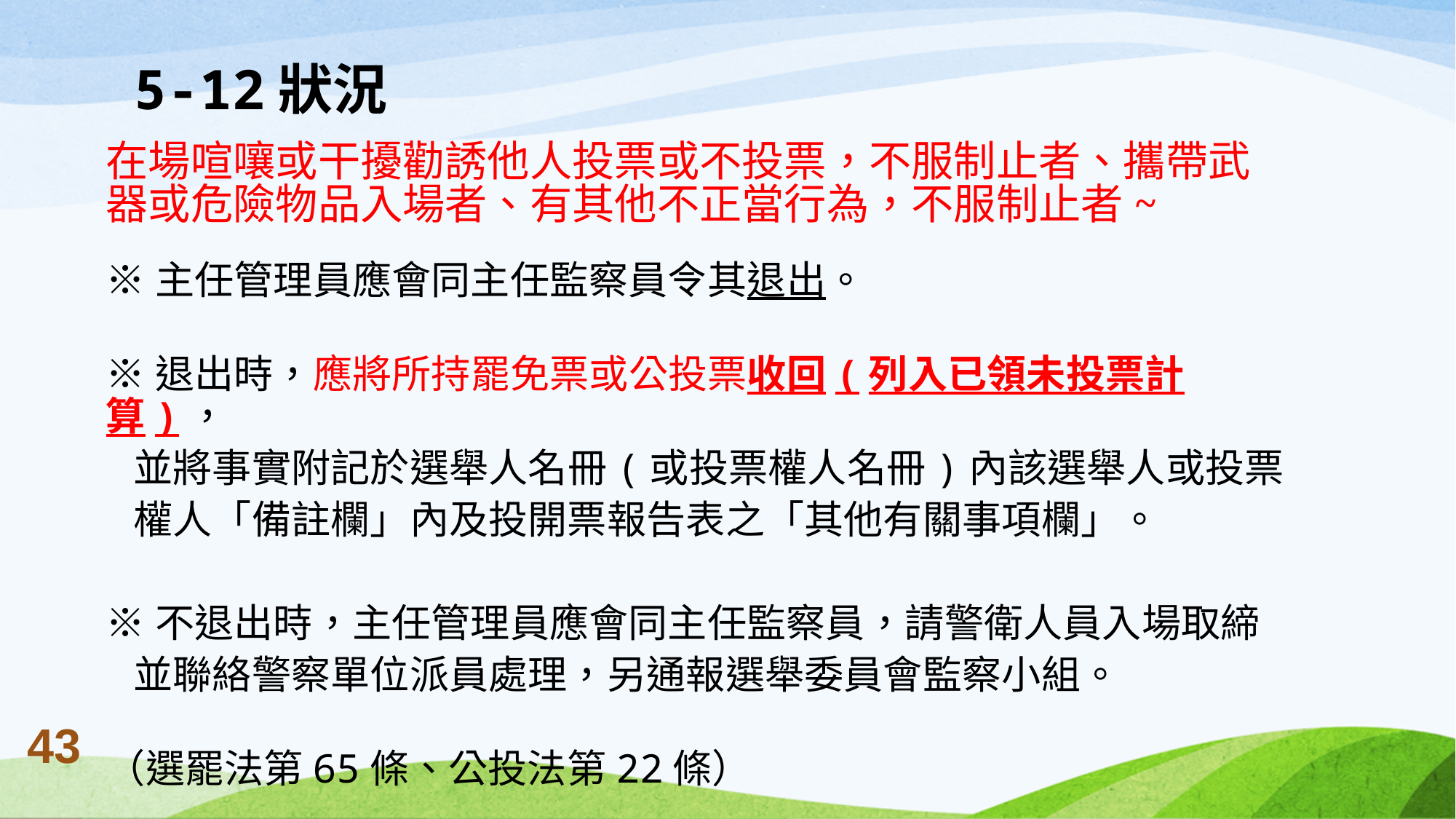

# 5-12狀況
在場喧嚷或干擾勸誘他人投票或不投票，不服制止者、攜帶武器或危險物品入場者、有其他不正當行為，不服制止者~
※主任管理員應會同主任監察員令其退出。

※退出時，應將所持罷免票或公投票收回(列入已領未投票計算)，
  並將事實附記於選舉人名冊(或投票權人名冊)內該選舉人或投票
  權人「備註欄」內及投開票報告表之「其他有關事項欄」。

※不退出時，主任管理員應會同主任監察員，請警衛人員入場取締
  並聯絡警察單位派員處理，另通報選舉委員會監察小組。

（選罷法第65條、公投法第22條）

43